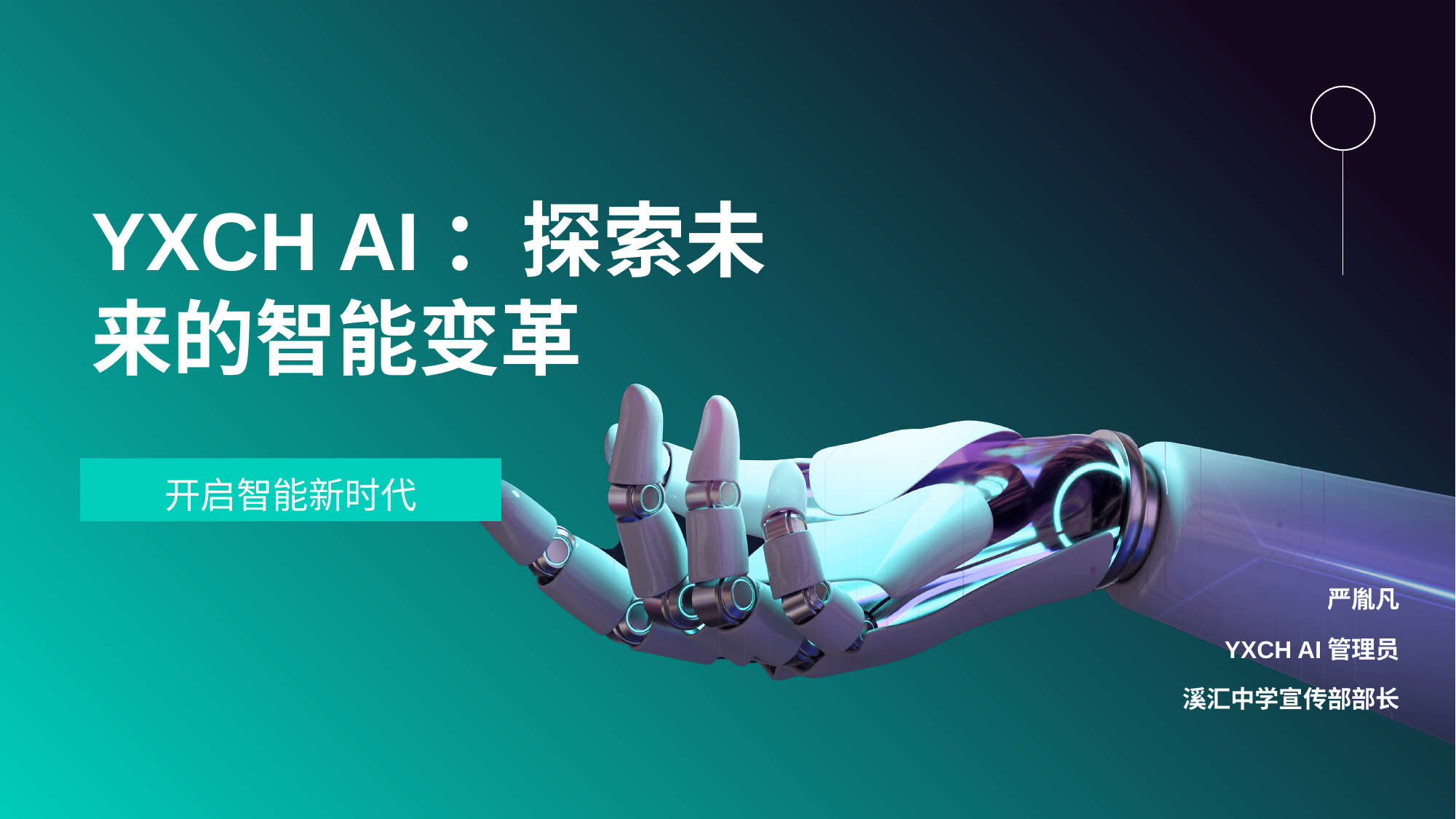

# YXCH AI：探索未来的智能变革
开启智能新时代
严胤凡
YXCH AI管理员
溪汇中学宣传部部长